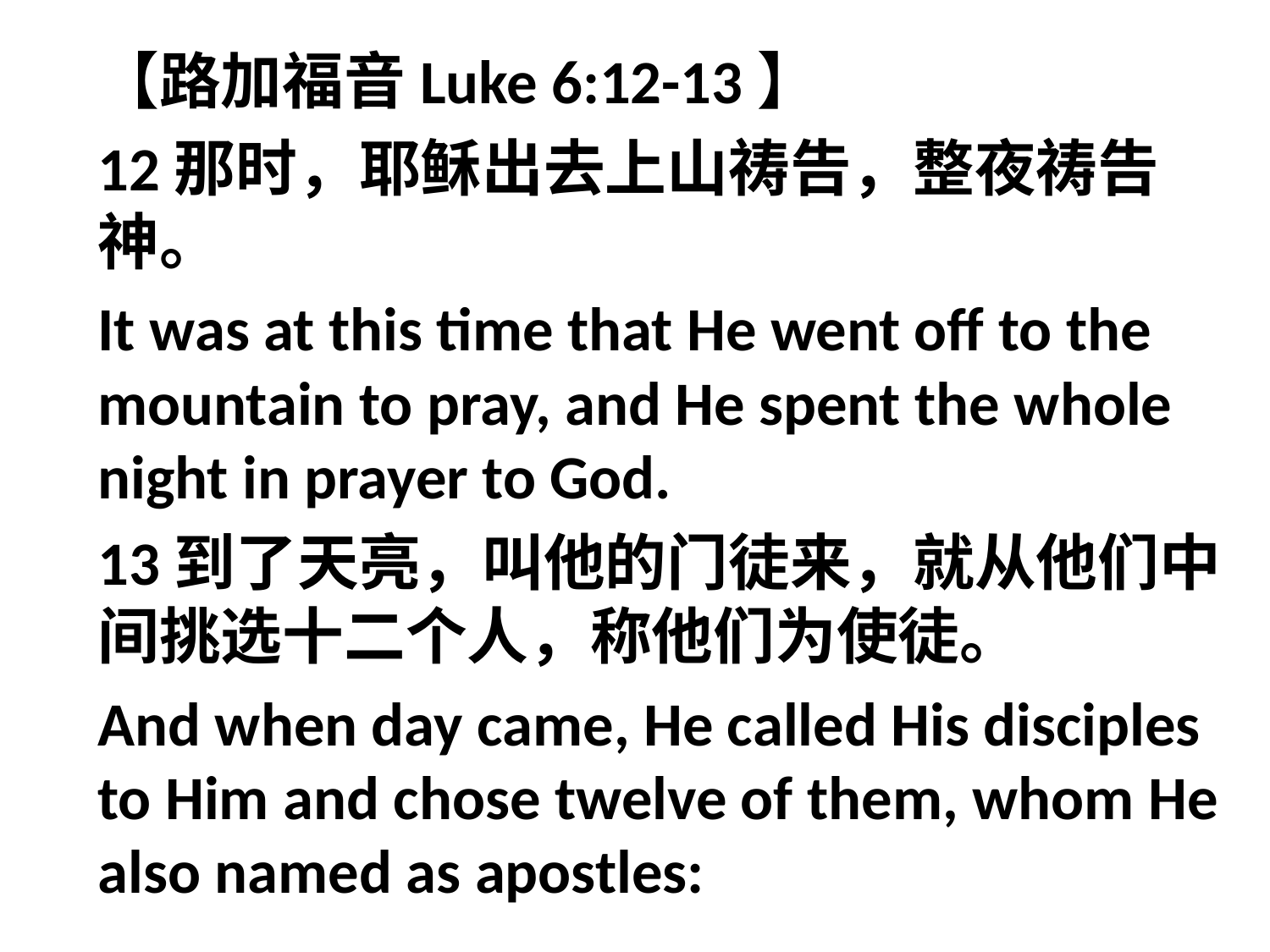

【路加福音Luke 6:12-13】
12那时，耶稣出去上山祷告，整夜祷告　神。
It was at this time that He went off to the mountain to pray, and He spent the whole night in prayer to God.
13到了天亮，叫他的门徒来，就从他们中间挑选十二个人，称他们为使徒。
And when day came, He called His disciples to Him and chose twelve of them, whom He also named as apostles: